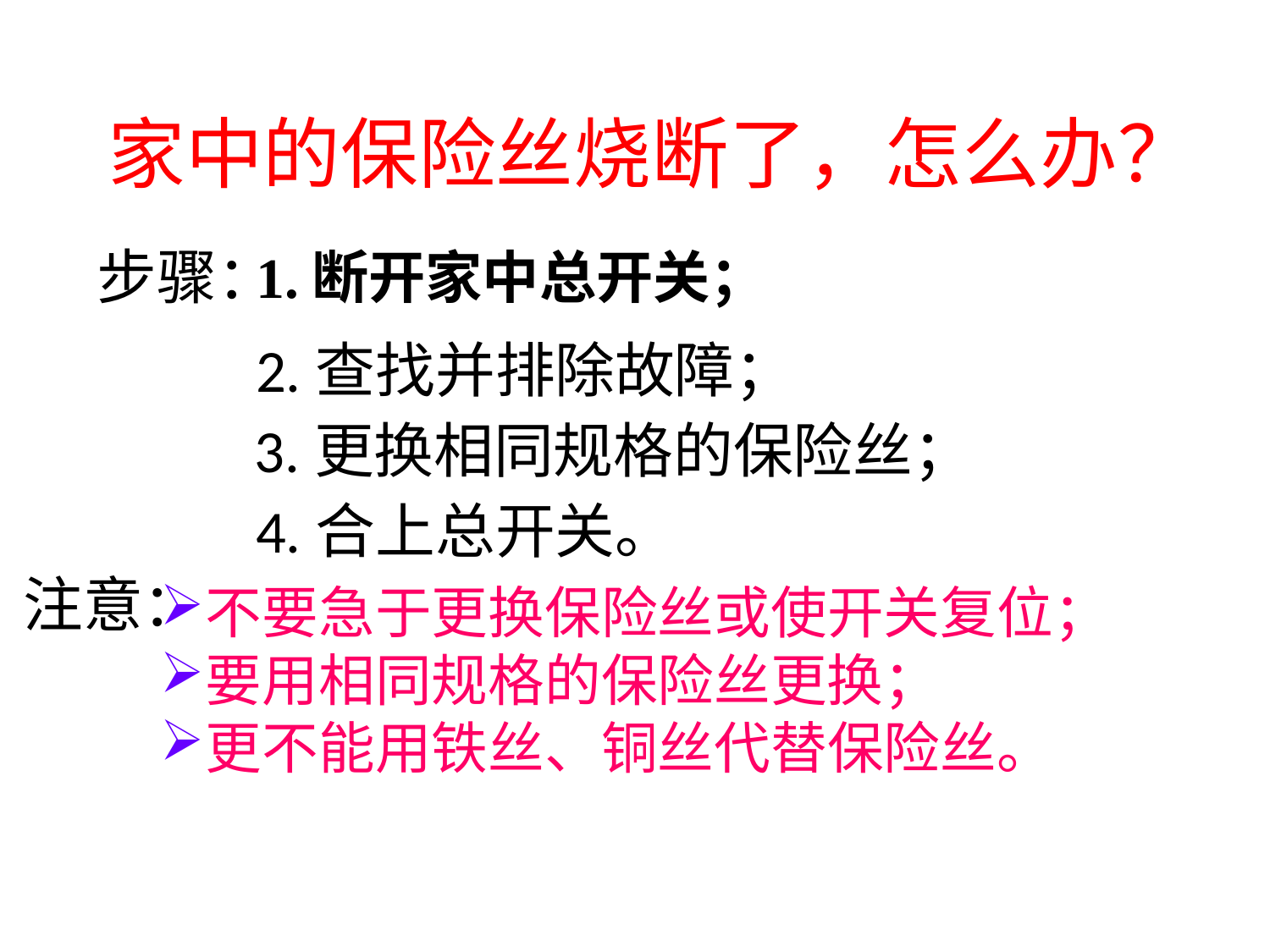

家中的保险丝烧断了，怎么办？
步骤：
1.断开家中总开关；
2.查找并排除故障；
3.更换相同规格的保险丝；
4.合上总开关。
注意：
不要急于更换保险丝或使开关复位；
要用相同规格的保险丝更换；
更不能用铁丝、铜丝代替保险丝。